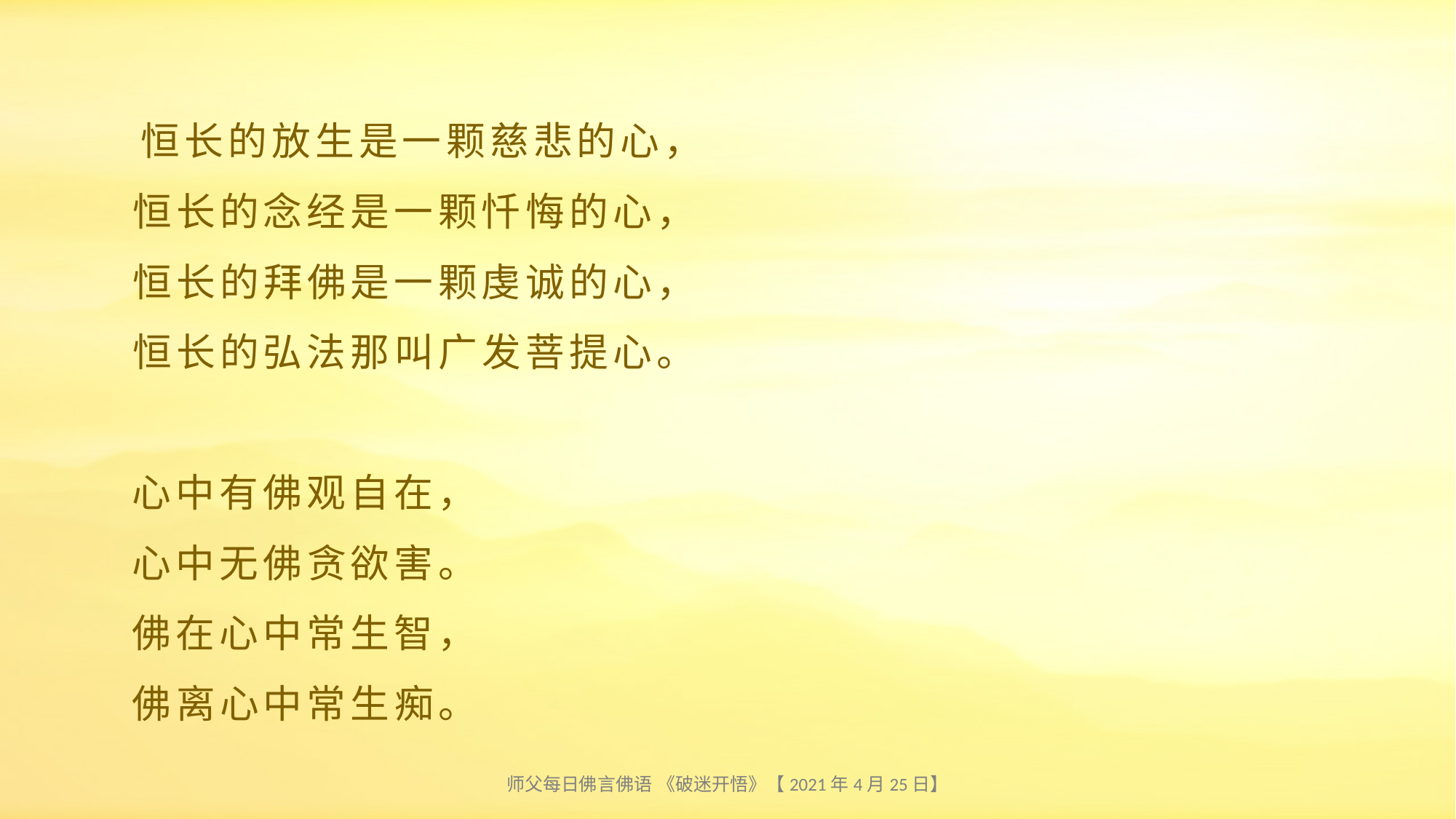

# 恒长的放生是一颗慈悲的心， 恒长的念经是一颗忏悔的心， 恒长的拜佛是一颗虔诚的心， 恒长的弘法那叫广发菩提心。 心中有佛观自在， 心中无佛贪欲害。 佛在心中常生智， 佛离心中常生痴。
师父每日佛言佛语 《破迷开悟》【2021年4月25日】